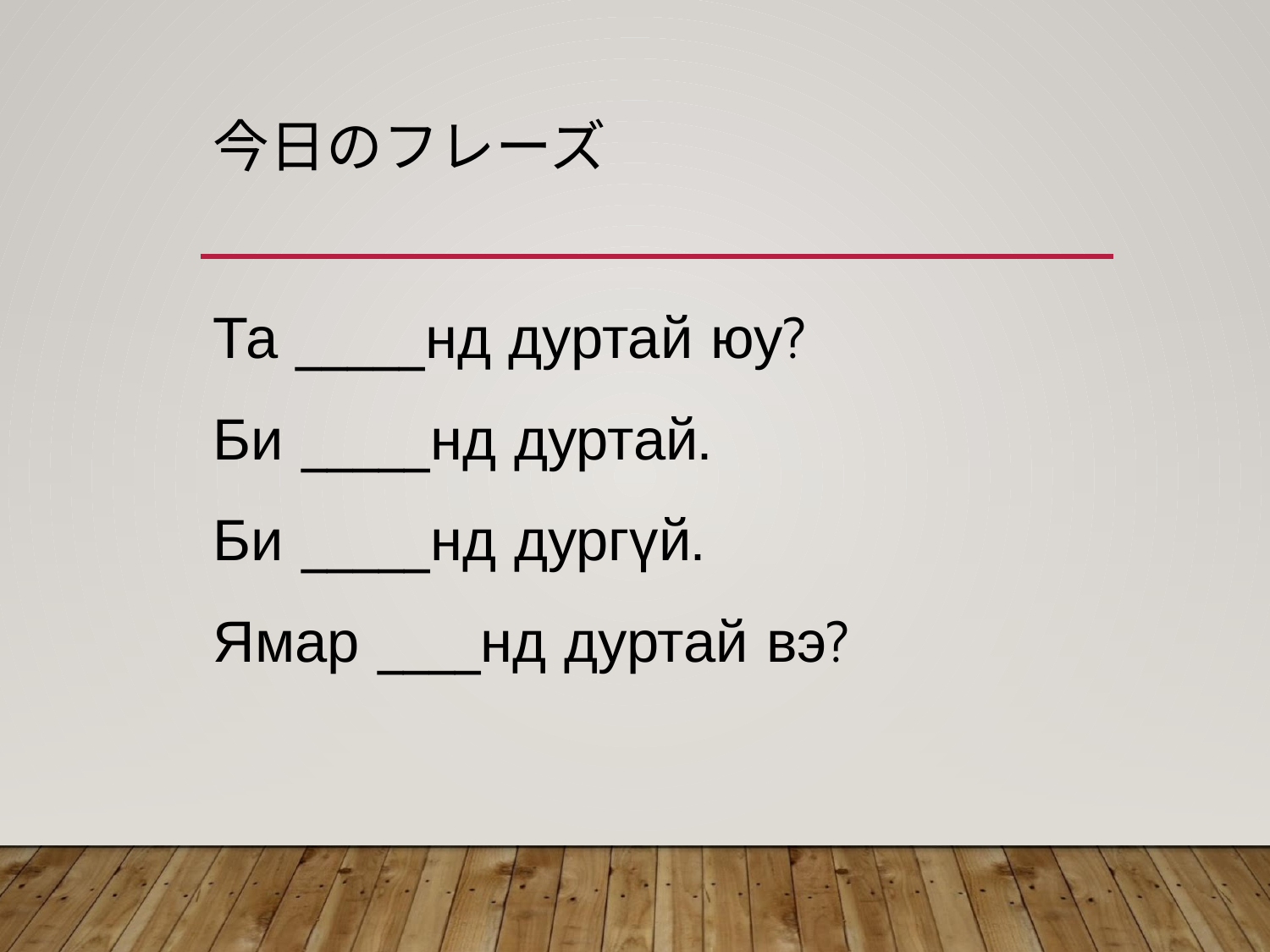

# 今日のフレーズ

Та _____нд дуртай юу?
Би _____нд дуртай.
Би _____нд дургүй.
Ямар ____нд дуртай вэ?